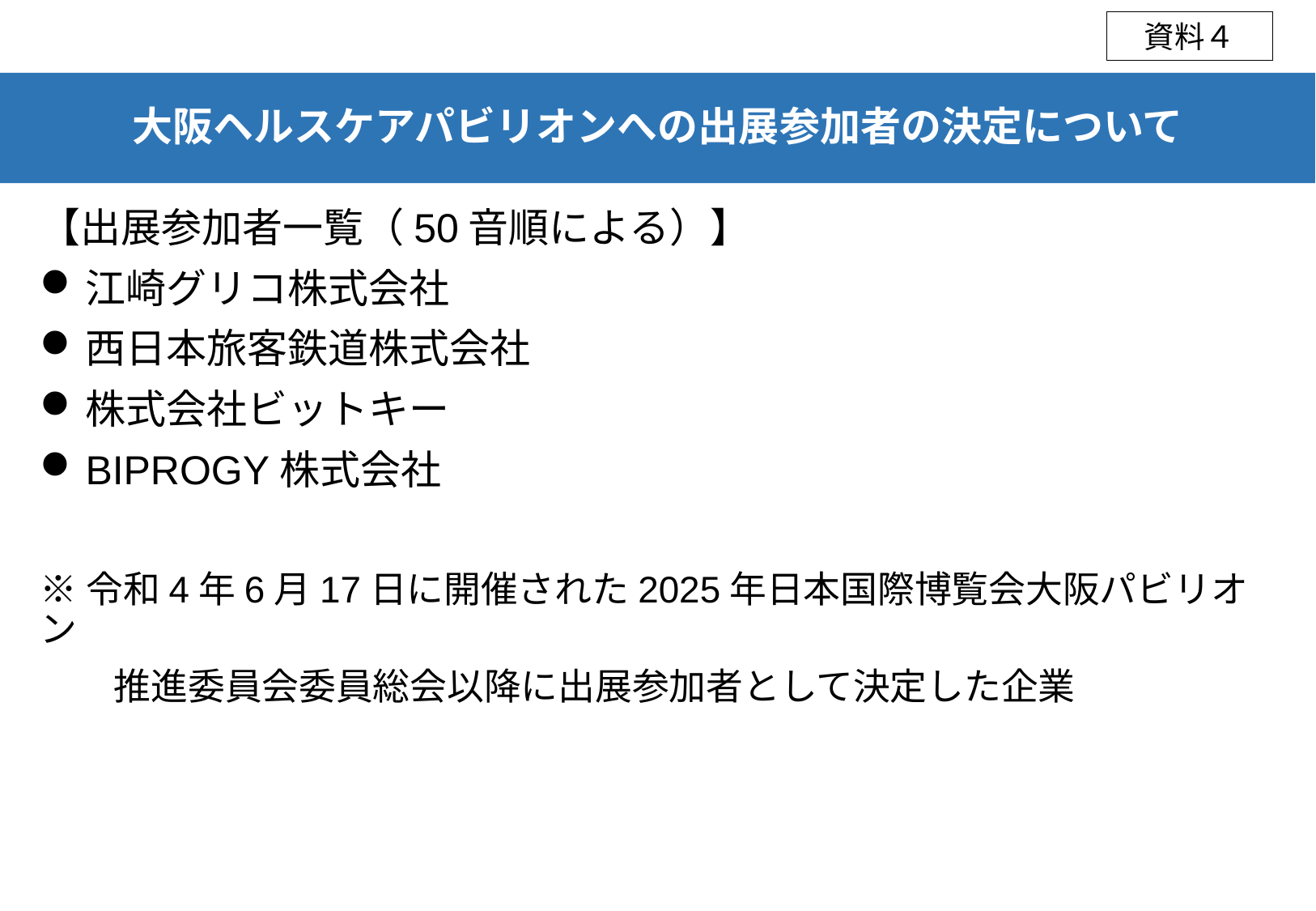

資料４
# 大阪ヘルスケアパビリオンへの出展参加者の決定について
【出展参加者一覧（50音順による）】
江崎グリコ株式会社
西日本旅客鉄道株式会社
株式会社ビットキー
BIPROGY株式会社

※令和4年6月17日に開催された2025年日本国際博覧会大阪パビリオン
　　推進委員会委員総会以降に出展参加者として決定した企業